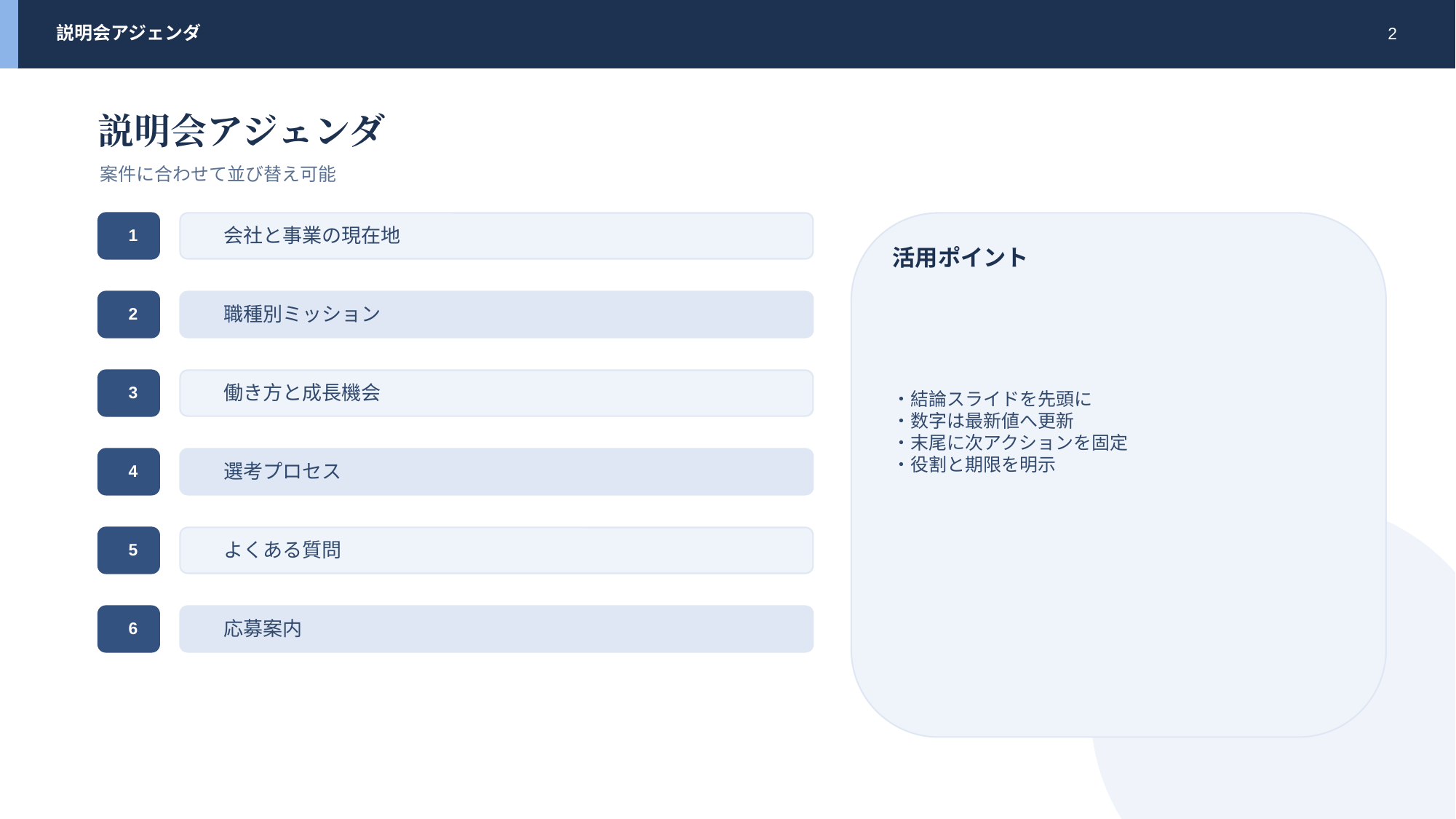

説明会アジェンダ
2
説明会アジェンダ
案件に合わせて並び替え可能

1
会社と事業の現在地
活用ポイント

・結論スライドを先頭に
・数字は最新値へ更新
・末尾に次アクションを固定
・役割と期限を明示
2
職種別ミッション

3
働き方と成長機会

4
選考プロセス

5
よくある質問

6
応募案内